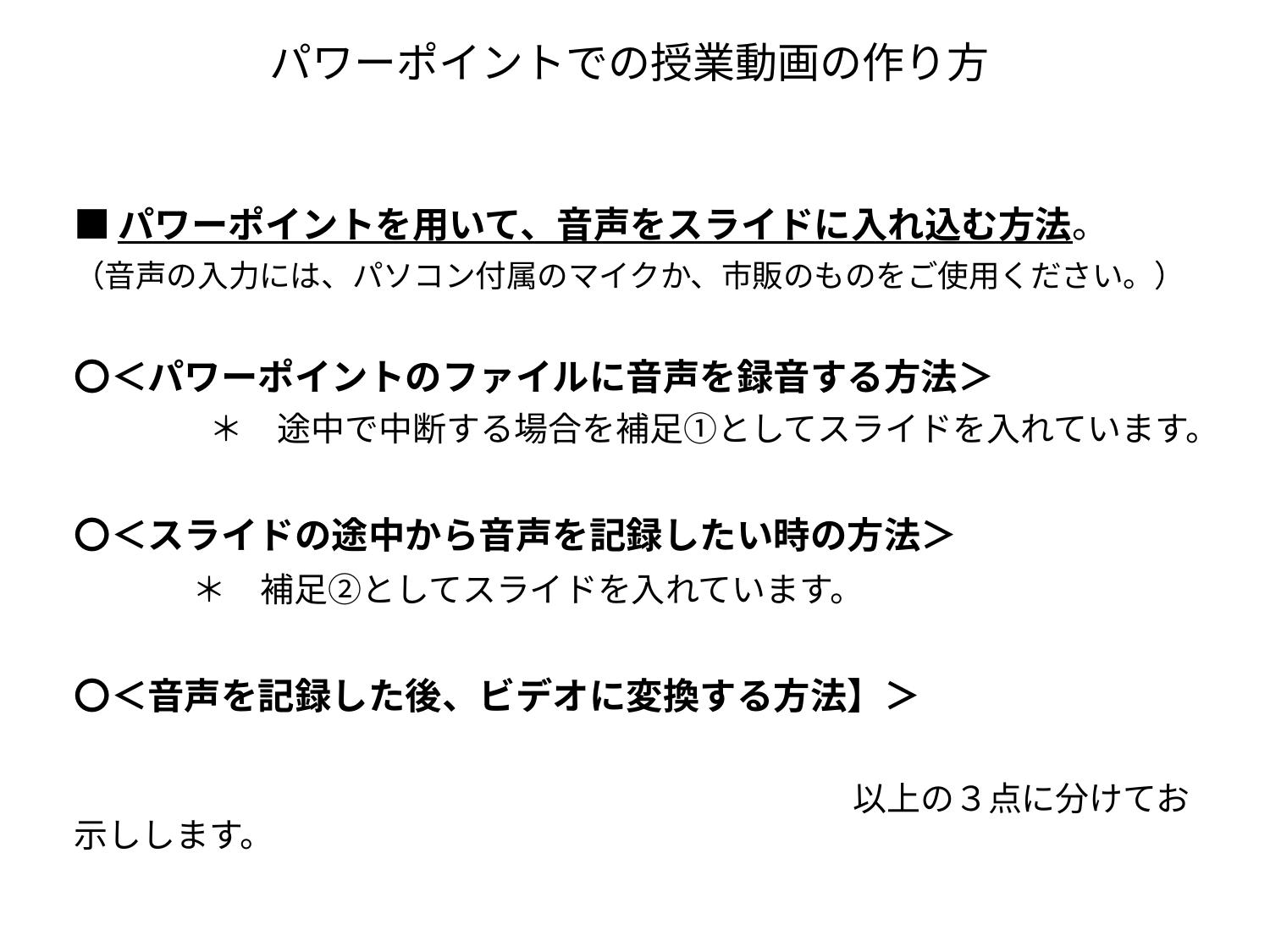

# パワーポイントでの授業動画の作り方
■パワーポイントを用いて、音声をスライドに入れ込む方法。
（音声の入力には、パソコン付属のマイクか、市販のものをご使用ください。）

〇＜パワーポイントのファイルに音声を録音する方法＞
　　　　＊　途中で中断する場合を補足①としてスライドを入れています。

〇＜スライドの途中から音声を記録したい時の方法＞
　　　 ＊　補足➁としてスライドを入れています。

〇＜音声を記録した後、ビデオに変換する方法】＞

　　　　　　　　　　　　　　　　　　　　　　　以上の３点に分けてお示しします。